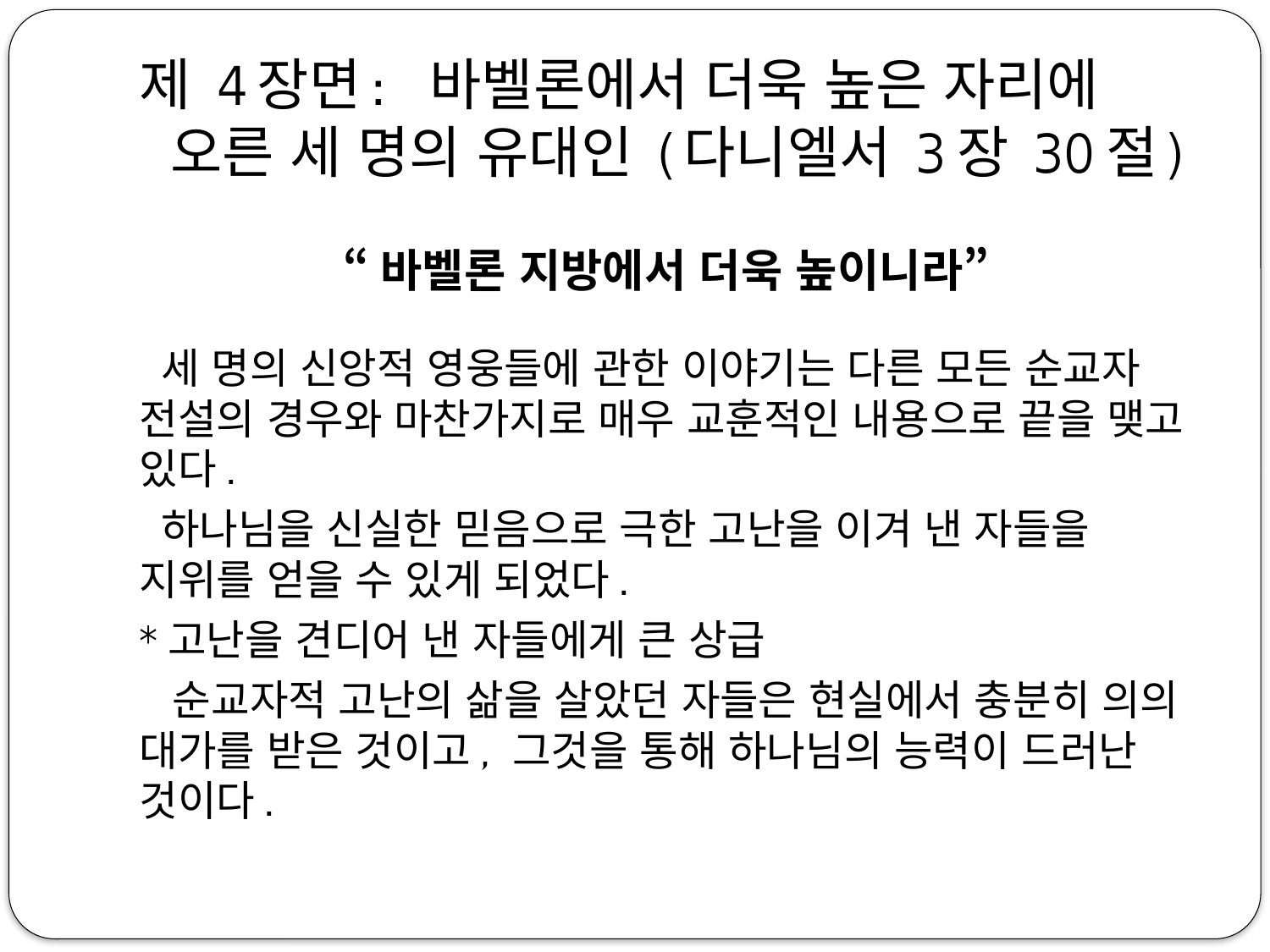

# 제 4장면:  바벨론에서 더욱 높은 자리에 오른 세 명의 유대인 (다니엘서 3장 30절)

“바벨론 지방에서 더욱 높이니라”

 세 명의 신앙적 영웅들에 관한 이야기는 다른 모든 순교자 전설의 경우와 마찬가지로 매우 교훈적인 내용으로 끝을 맺고 있다.
 하나님을 신실한 믿음으로 극한 고난을 이겨 낸 자들을 지위를 얻을 수 있게 되었다.
*고난을 견디어 낸 자들에게 큰 상급
  순교자적 고난의 삶을 살았던 자들은 현실에서 충분히 의의 대가를 받은 것이고, 그것을 통해 하나님의 능력이 드러난 것이다.